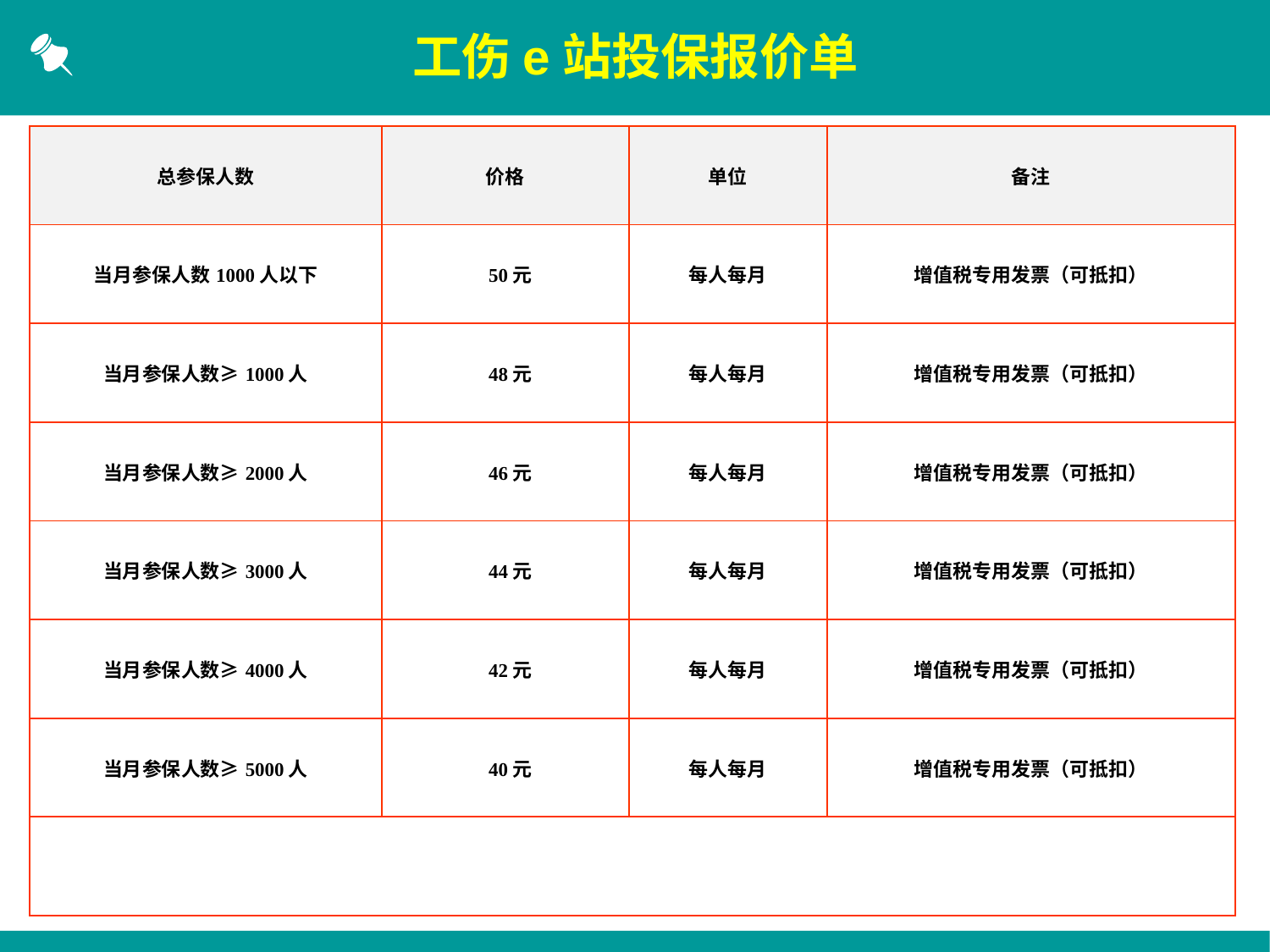

工伤e站投保报价单

| 总参保人数 | 价格 | 单位 | 备注 |
| --- | --- | --- | --- |
| 当月参保人数1000人以下 | 50元 | 每人每月 | 增值税专用发票（可抵扣） |
| 当月参保人数≥1000人 | 48元 | 每人每月 | 增值税专用发票（可抵扣） |
| 当月参保人数≥2000人 | 46元 | 每人每月 | 增值税专用发票（可抵扣） |
| 当月参保人数≥3000人 | 44元 | 每人每月 | 增值税专用发票（可抵扣） |
| 当月参保人数≥4000人 | 42元 | 每人每月 | 增值税专用发票（可抵扣） |
| 当月参保人数≥5000人 | 40元 | 每人每月 | 增值税专用发票（可抵扣） |
|  |  |  |  |